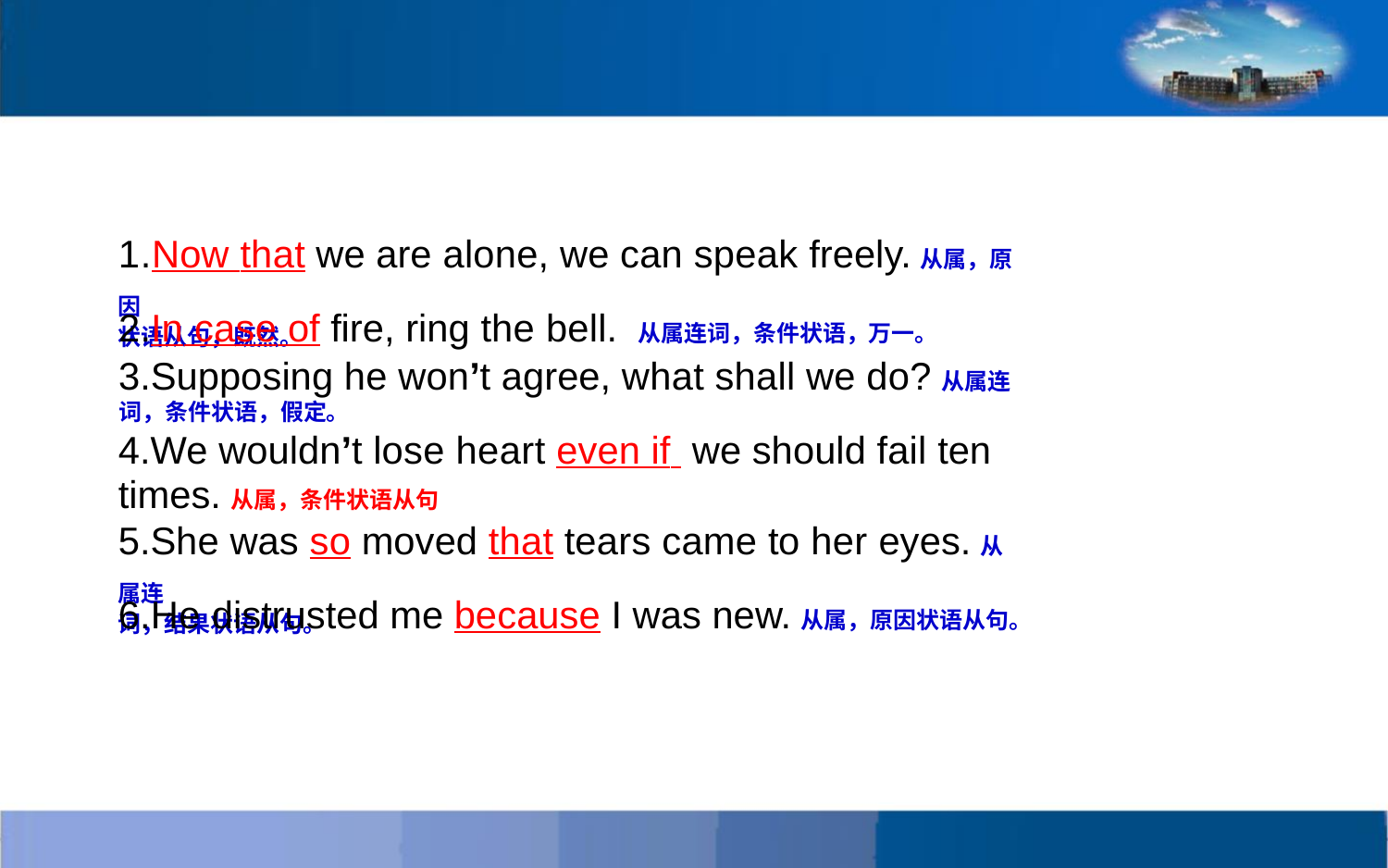

1.Now that we are alone, we can speak freely.从属，原因
状语从句，既然。
2.In case of fire, ring the bell. 从属连词，条件状语，万一。
3.Supposing he won’t agree, what shall we do?从属连
词，条件状语，假定。
4.We wouldn’t lose heart even if  we should fail ten
times.从属，条件状语从句
5.She was so moved that tears came to her eyes.从属连
词，结果状语从句。
6.He distrusted me because I was new.从属，原因状语从句。